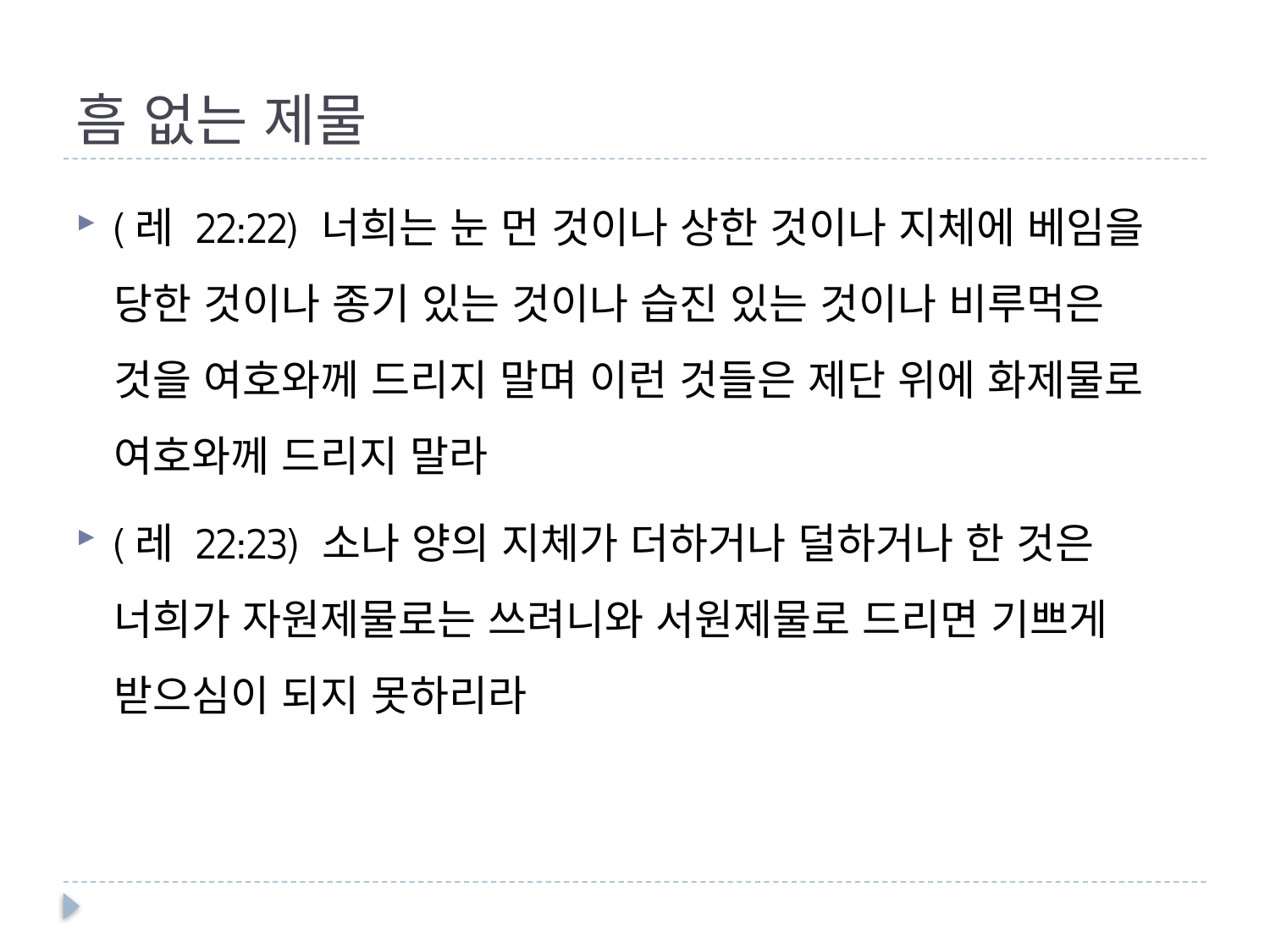

# 흠 없는 제물
(레 22:22) 너희는 눈 먼 것이나 상한 것이나 지체에 베임을 당한 것이나 종기 있는 것이나 습진 있는 것이나 비루먹은 것을 여호와께 드리지 말며 이런 것들은 제단 위에 화제물로 여호와께 드리지 말라
(레 22:23) 소나 양의 지체가 더하거나 덜하거나 한 것은 너희가 자원제물로는 쓰려니와 서원제물로 드리면 기쁘게 받으심이 되지 못하리라